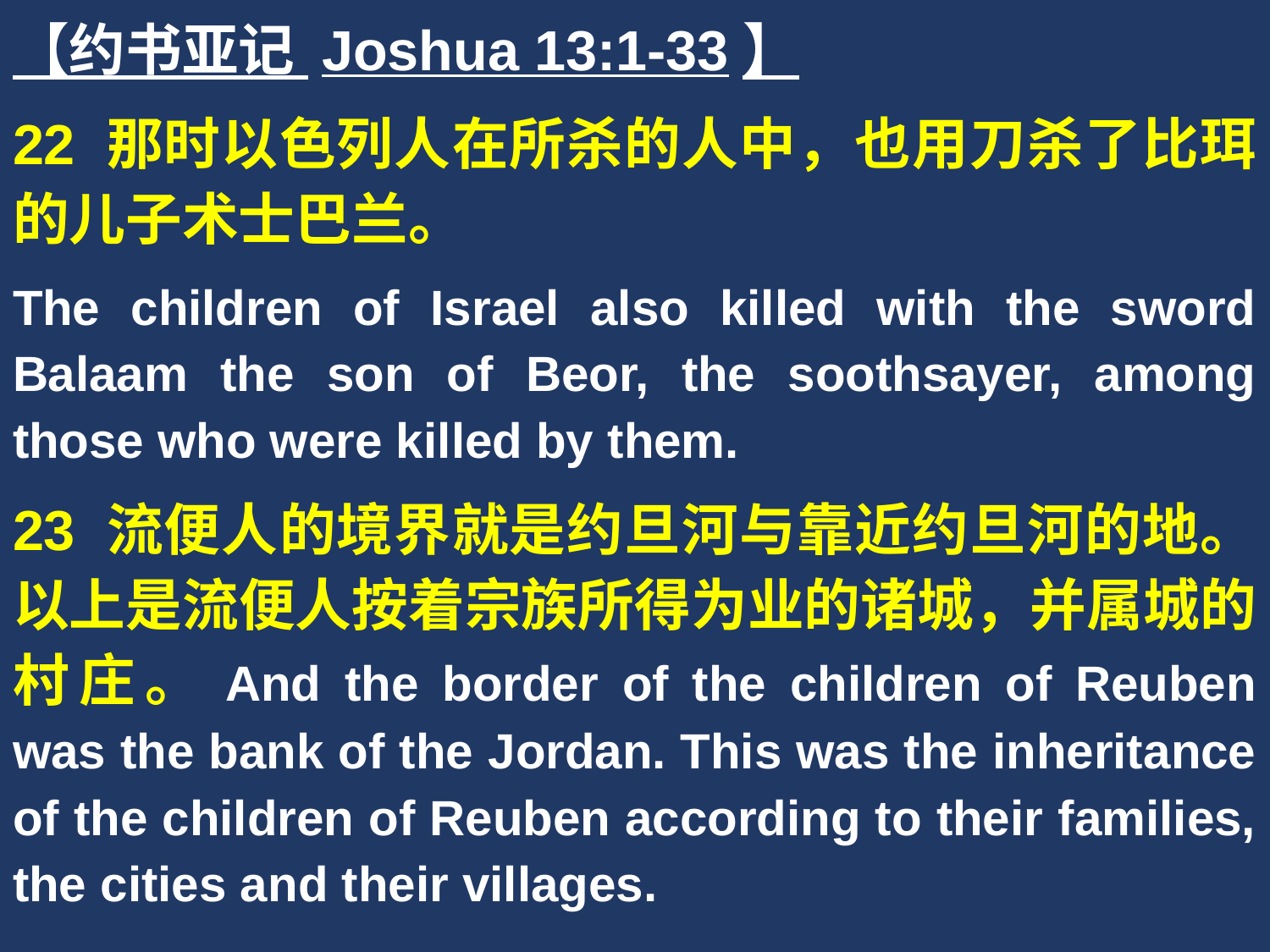

【约书亚记 Joshua 13:1-33】
22 那时以色列人在所杀的人中，也用刀杀了比珥的儿子术士巴兰。
The children of Israel also killed with the sword Balaam the son of Beor, the soothsayer, among those who were killed by them.
23 流便人的境界就是约旦河与靠近约旦河的地。以上是流便人按着宗族所得为业的诸城，并属城的村庄。And the border of the children of Reuben was the bank of the Jordan. This was the inheritance of the children of Reuben according to their families, the cities and their villages.